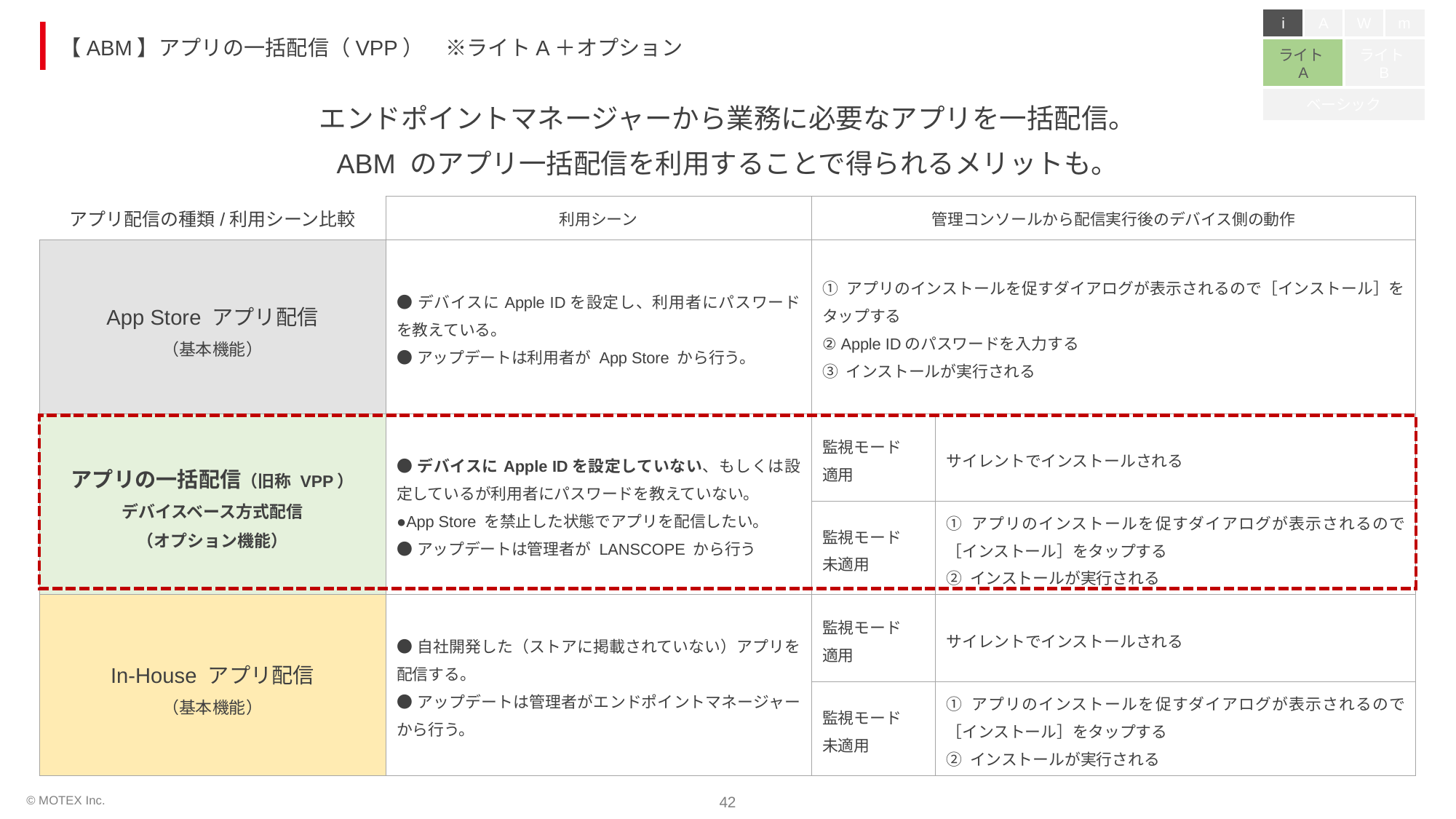

| i | A | W | m |
| --- | --- | --- | --- |
| ライトA |  | ライトB |  |
| ベーシック |  |  |  |
【ABM】アプリの一括配信（VPP）　※ライトA＋オプション
エンドポイントマネージャーから業務に必要なアプリを一括配信。
ABM のアプリ一括配信を利用することで得られるメリットも。
| アプリ配信の種類/利用シーン比較 | 利用シーン | 管理コンソールから配信実行後のデバイス側の動作 |  |
| --- | --- | --- | --- |
| App Store アプリ配信 （基本機能） | ●デバイスにApple IDを設定し、利用者にパスワードを教えている。 ●アップデートは利用者が App Store から行う。 | ① アプリのインストールを促すダイアログが表示されるので［インストール］をタップする ② Apple IDのパスワードを入力する ③ インストールが実行される |  |
| アプリの一括配信（旧称 VPP） デバイスベース方式配信 （オプション機能） | ●デバイスにApple IDを設定していない、もしくは設定しているが利用者にパスワードを教えていない。 ●App Store を禁止した状態でアプリを配信したい。 ●アップデートは管理者が LANSCOPE から行う | 監視モード 適用 | サイレントでインストールされる |
|  |  | 監視モード 未適用 | ① アプリのインストールを促すダイアログが表示されるので［インストール］をタップする ② インストールが実行される |
| In-House アプリ配信 （基本機能） | ●自社開発した（ストアに掲載されていない）アプリを配信する。 ●アップデートは管理者がエンドポイントマネージャーから行う。 | 監視モード 適用 | サイレントでインストールされる |
|  |  | 監視モード 未適用 | ① アプリのインストールを促すダイアログが表示されるので［インストール］をタップする ② インストールが実行される |